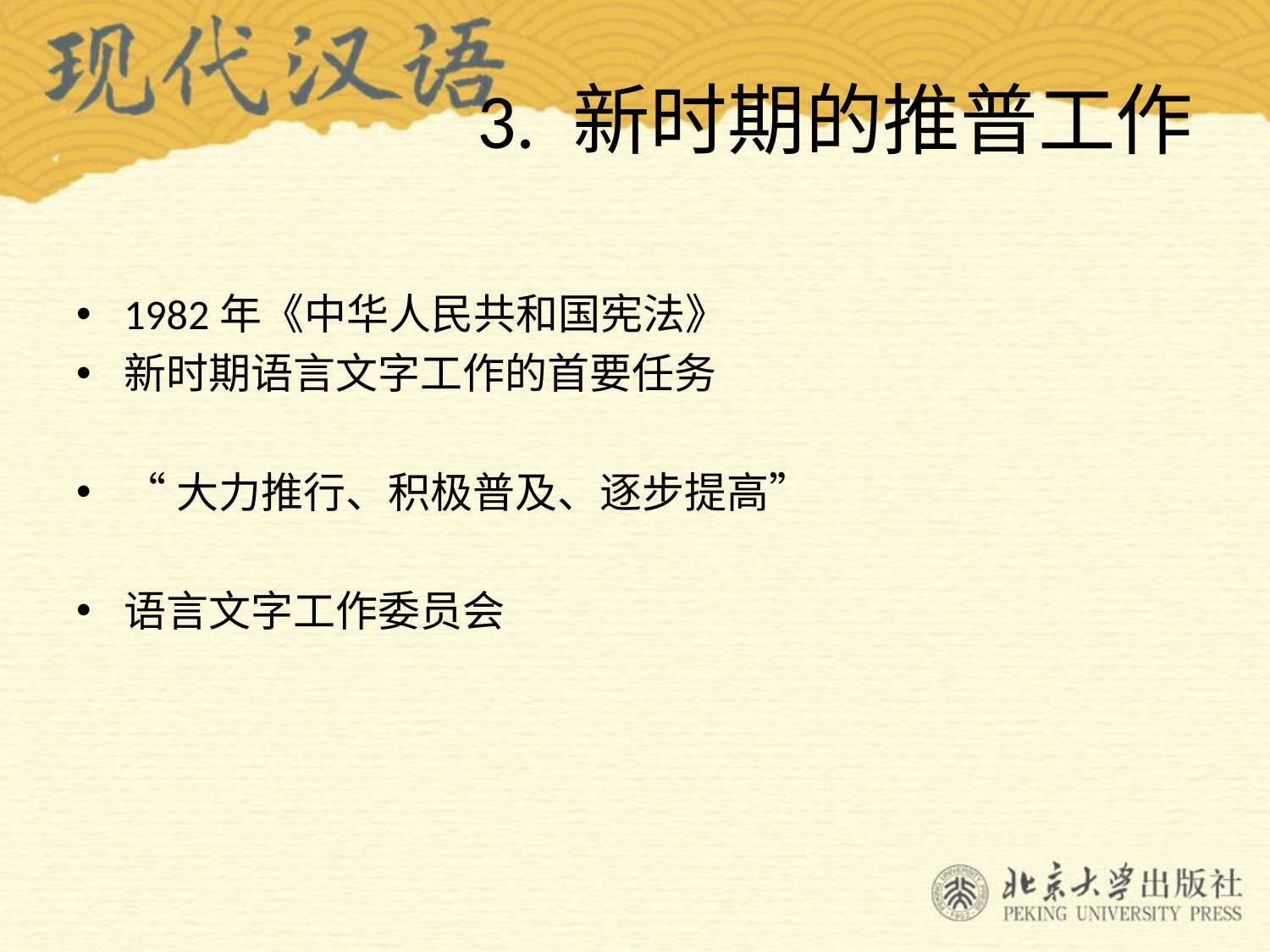

# 3. 新时期的推普工作

1982年《中华人民共和国宪法》
新时期语言文字工作的首要任务

“大力推行、积极普及、逐步提高”

语言文字工作委员会